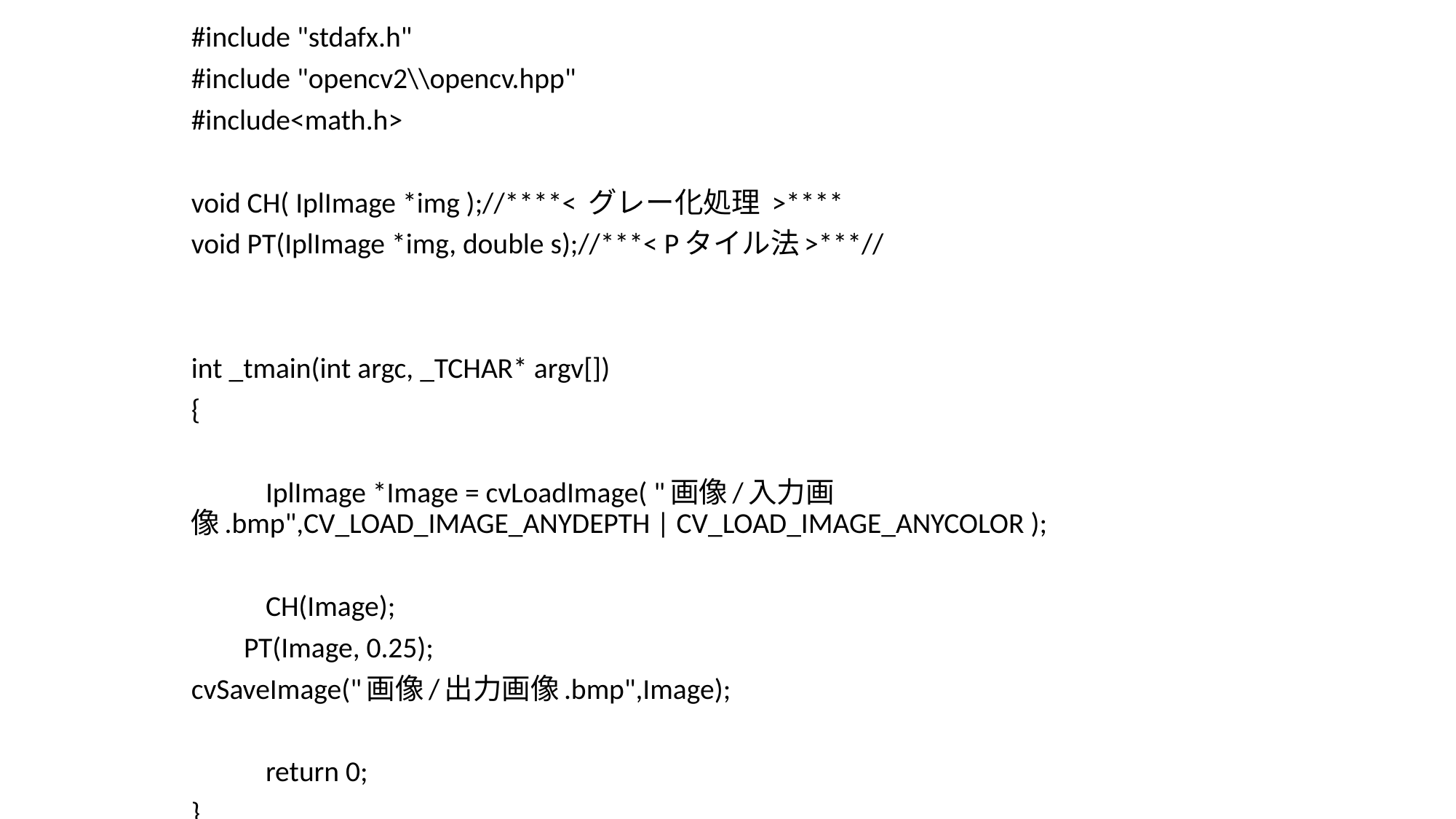

#include "stdafx.h"
#include "opencv2\\opencv.hpp"
#include<math.h>

void CH( IplImage *img );//****< グレー化処理 >****
void PT(IplImage *img, double s);//***< Pタイル法>***//

int _tmain(int argc, _TCHAR* argv[])
{

	IplImage *Image = cvLoadImage( "画像/入力画像.bmp",CV_LOAD_IMAGE_ANYDEPTH | CV_LOAD_IMAGE_ANYCOLOR );

	CH(Image);
        PT(Image, 0.25);
cvSaveImage("画像/出力画像.bmp",Image);

	return 0;
}